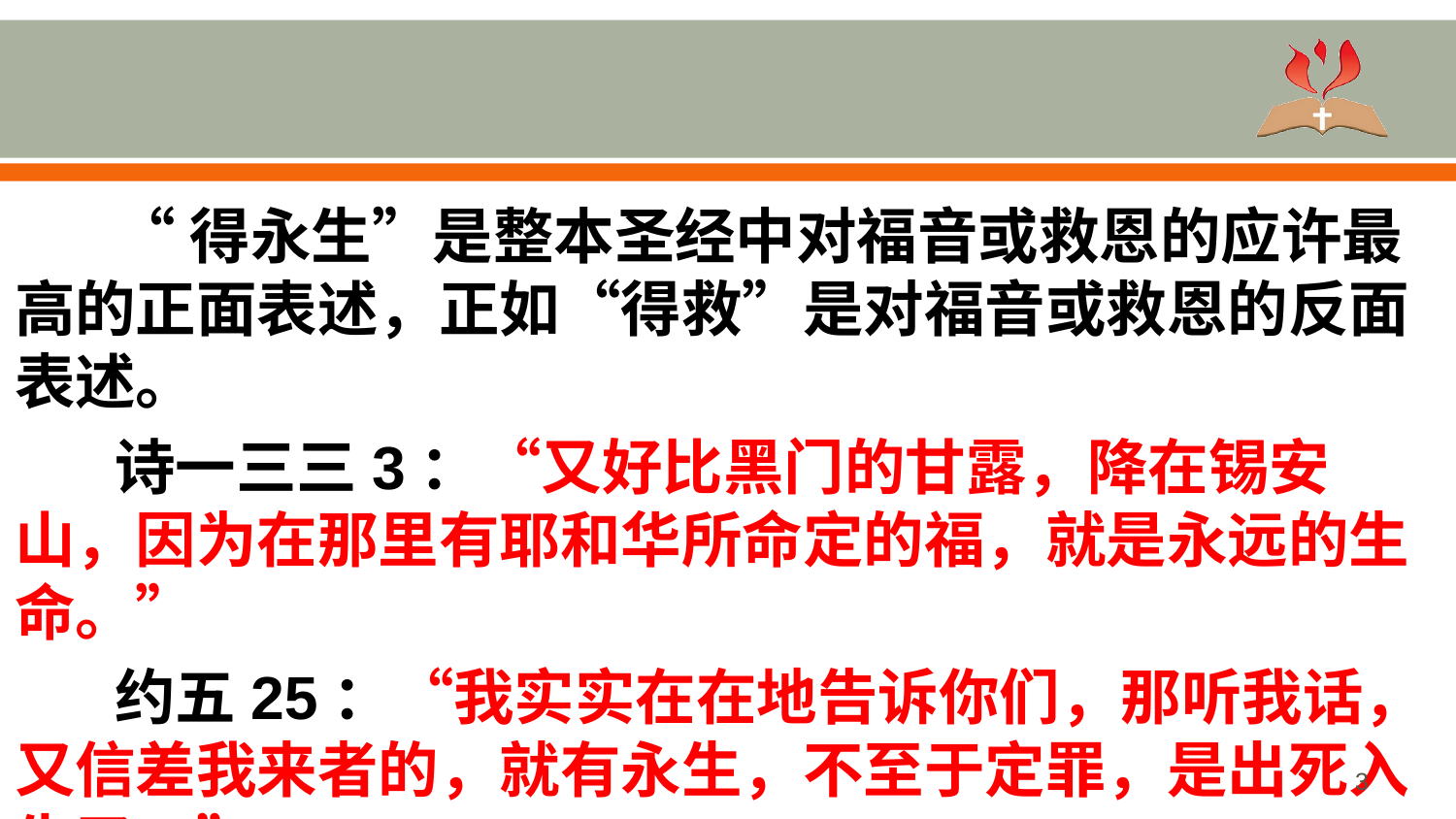

“得永生”是整本圣经中对福音或救恩的应许最高的正面表述，正如“得救”是对福音或救恩的反面表述。
诗一三三3：“又好比黑门的甘露，降在锡安山，因为在那里有耶和华所命定的福，就是永远的生命。”
约五25：“我实实在在地告诉你们，那听我话，又信差我来者的，就有永生，不至于定罪，是出死入生了。”

3